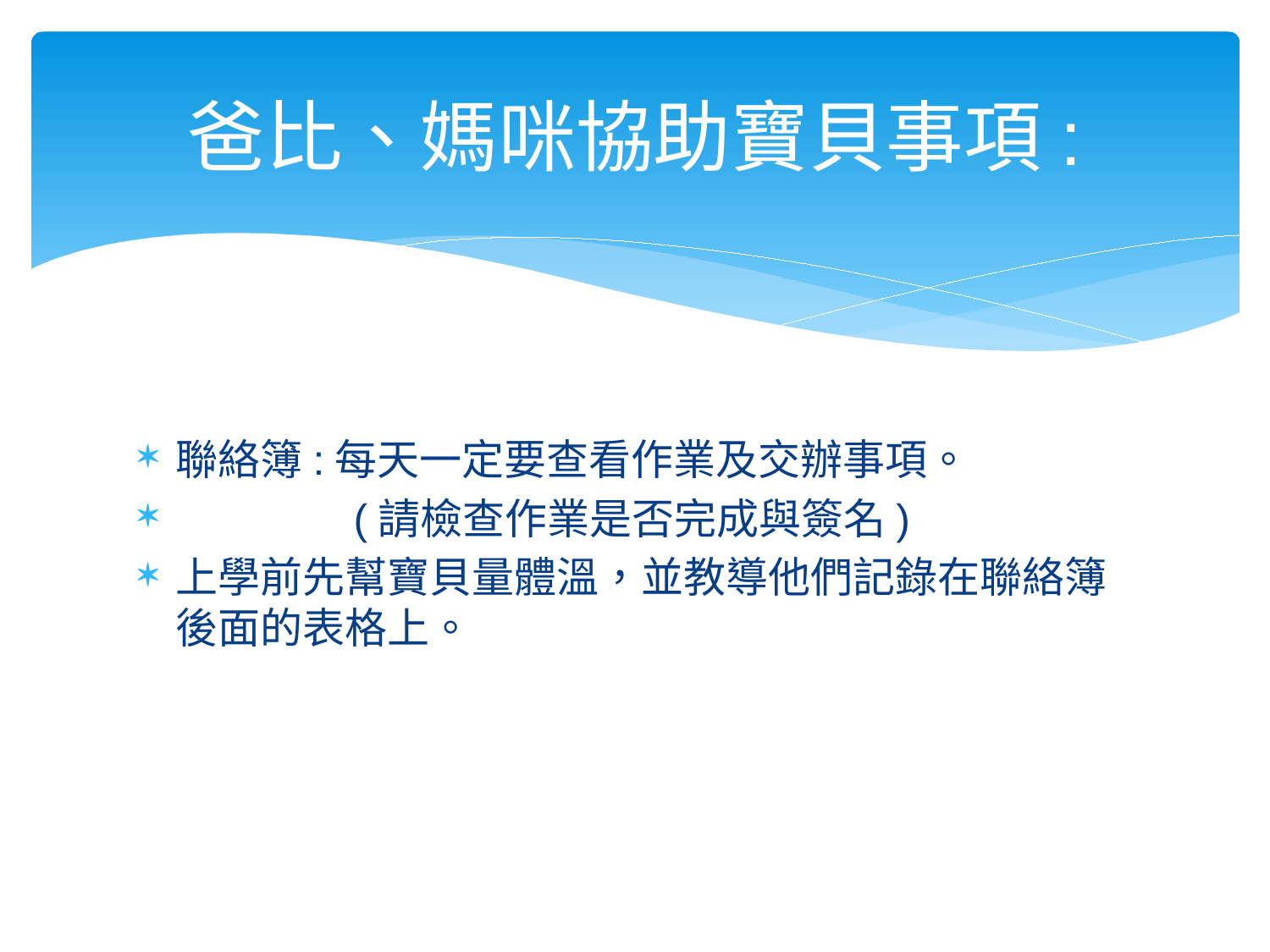

# 爸比、媽咪協助寶貝事項:
聯絡簿:每天一定要查看作業及交辦事項。
               (請檢查作業是否完成與簽名)
上學前先幫寶貝量體溫，並教導他們記錄在聯絡簿後面的表格上。